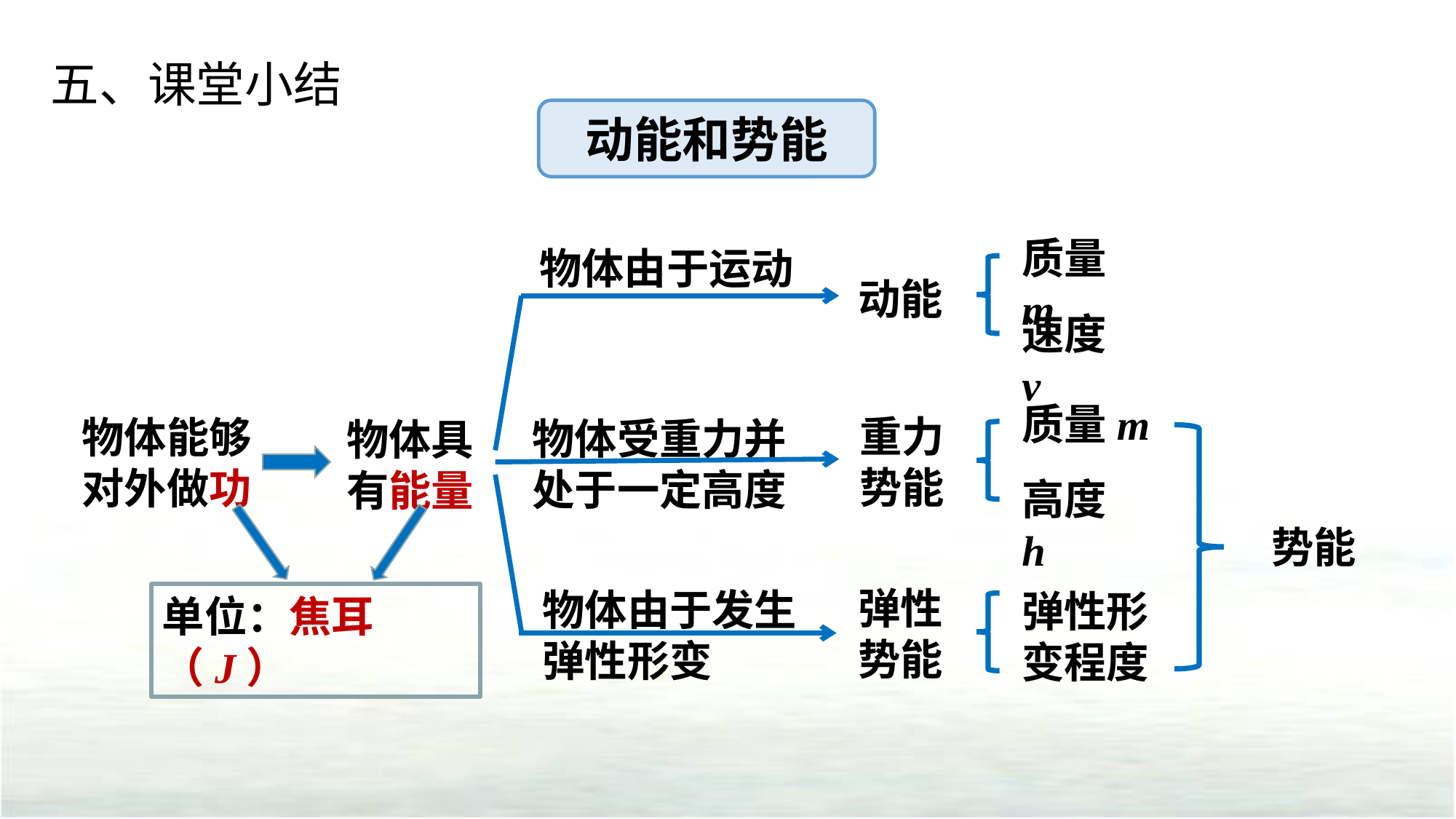

五、课堂小结
动能和势能
质量m
物体由于运动
动能

速度v
质量m
重力势能
物体受重力并处于一定高度

高度h
物体能够对外做功
物体具有能量

势能
物体由于发生弹性形变
弹性形变程度

弹性势能

单位：焦耳（J）